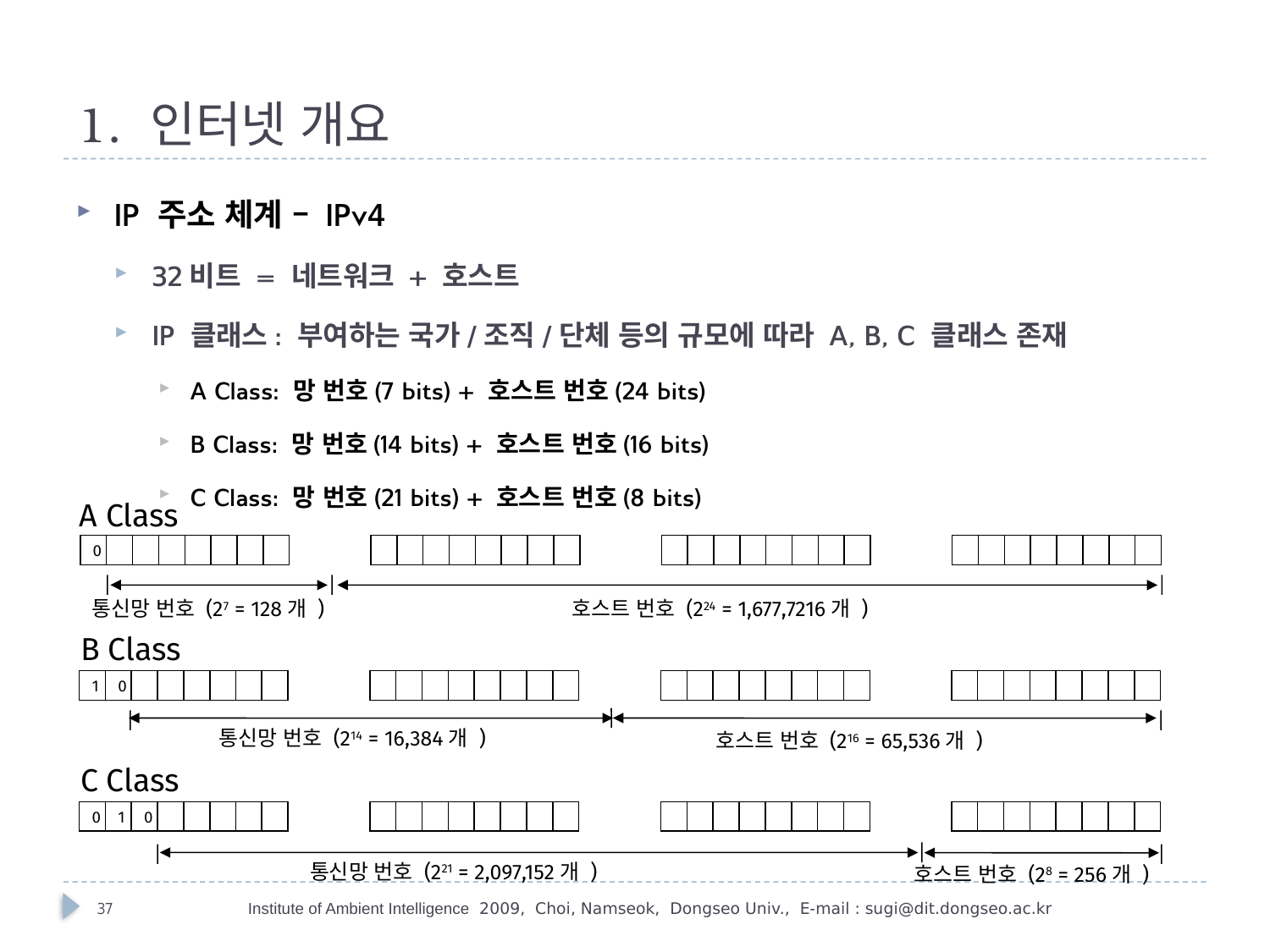

# 1. 인터넷 개요
IP 주소 체계 – IPv4
32비트 = 네트워크 + 호스트
IP 클래스: 부여하는 국가/조직/단체 등의 규모에 따라 A, B, C 클래스 존재
A Class: 망 번호(7 bits) + 호스트 번호(24 bits)
B Class: 망 번호(14 bits) + 호스트 번호(16 bits)
C Class: 망 번호(21 bits) + 호스트 번호(8 bits)

A Class
0

통신망 번호 (27 = 128개 )
호스트 번호 (224 = 1,677,7216개 )
B Class
1
0

통신망 번호 (214 = 16,384개 )
호스트 번호 (216 = 65,536개 )
C Class
0
1
0

통신망 번호 (221 = 2,097,152개 )

호스트 번호 (28 = 256개 )